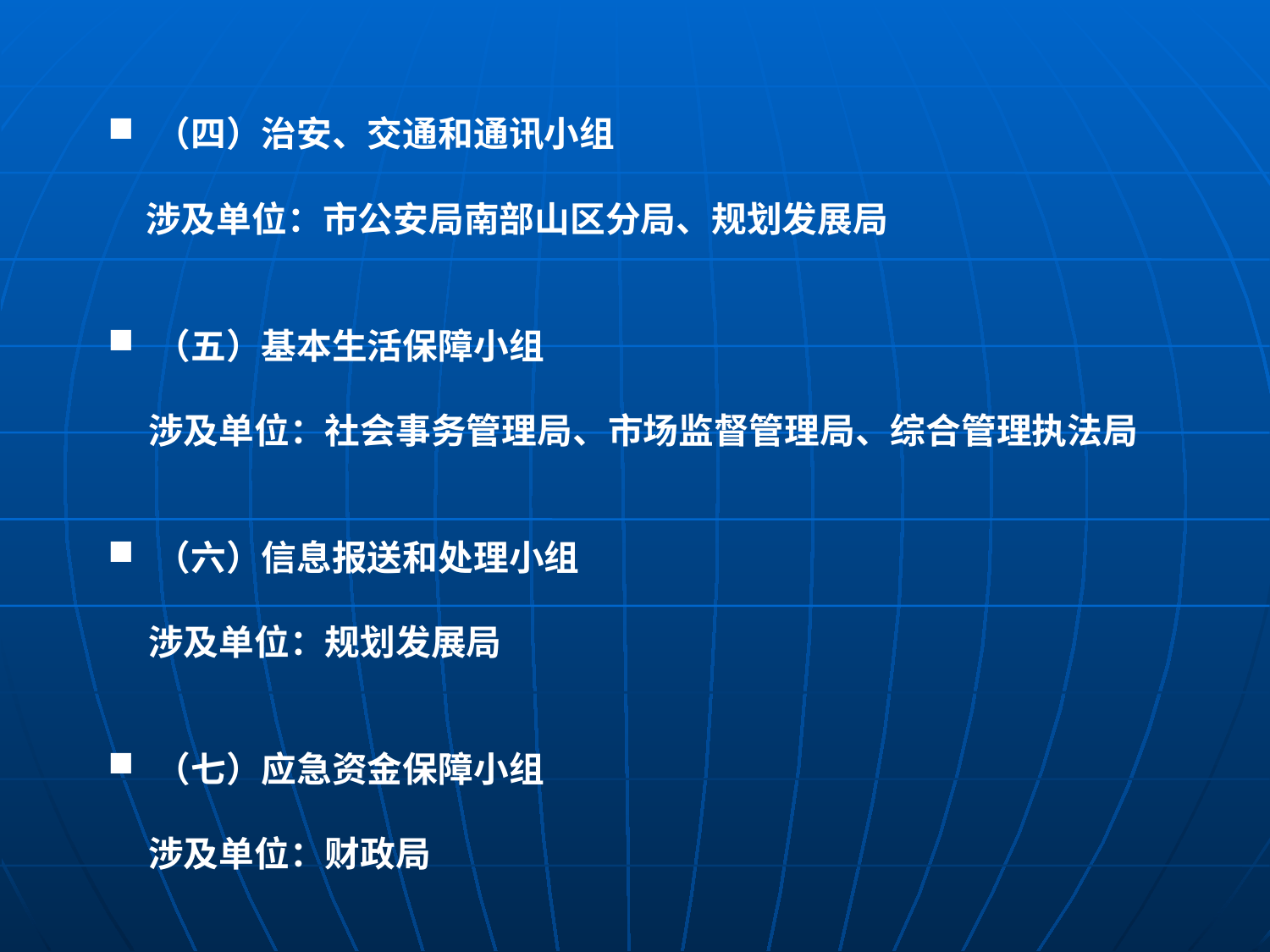

（四）治安、交通和通讯小组

    涉及单位：市公安局南部山区分局、规划发展局

（五）基本生活保障小组

    涉及单位：社会事务管理局、市场监督管理局、综合管理执法局

（六）信息报送和处理小组

    涉及单位：规划发展局

（七）应急资金保障小组

    涉及单位：财政局